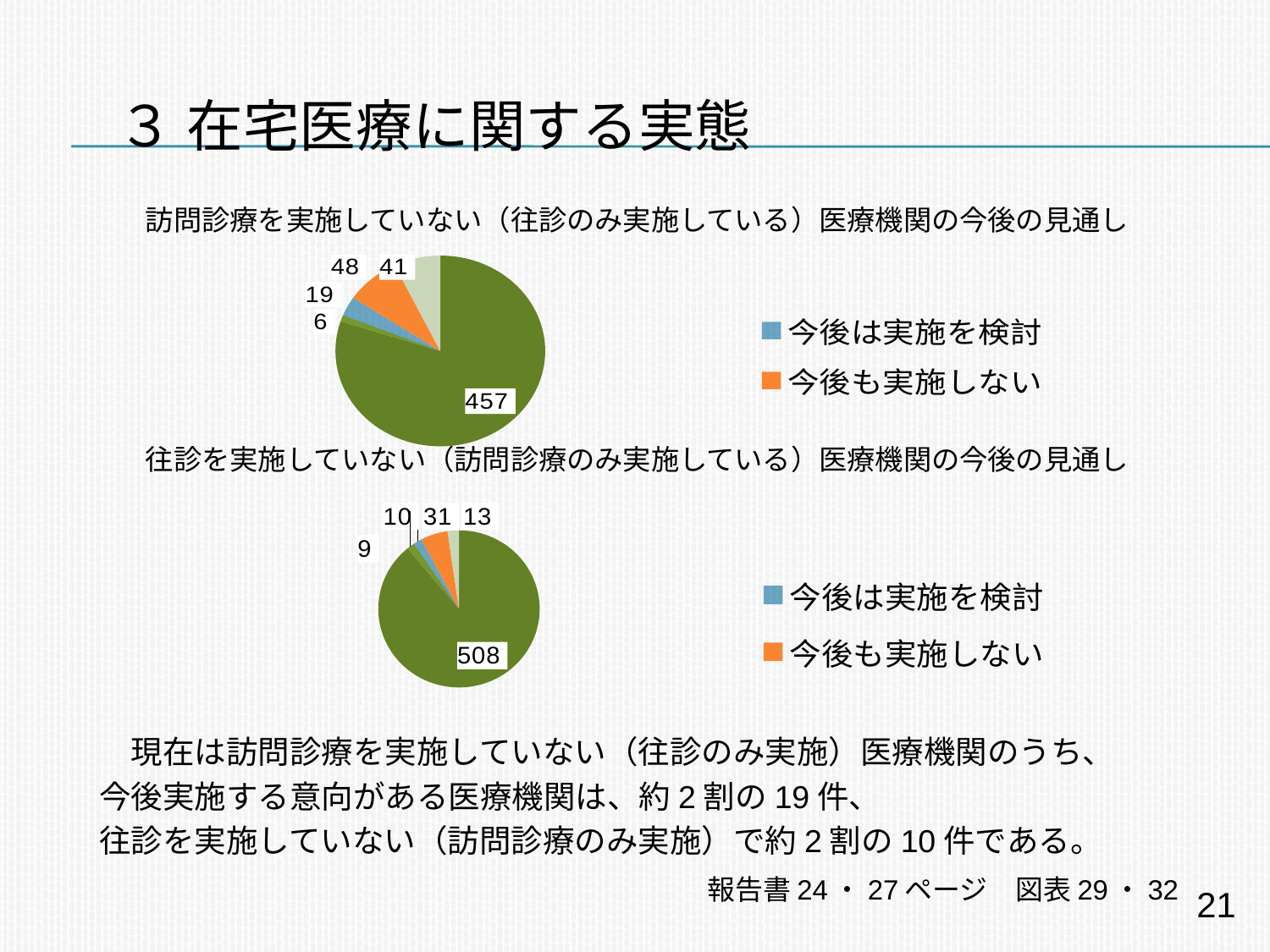

# ３ 在宅医療に関する実態
　訪問診療を実施していない（往診のみ実施している）医療機関の今後の見通し

[unsupported chart]

　往診を実施していない（訪問診療のみ実施している）医療機関の今後の見通し

[unsupported chart]

　　現在は訪問診療を実施していない（往診のみ実施）医療機関のうち、
　今後実施する意向がある医療機関は、約2割の19件、
　往診を実施していない（訪問診療のみ実施）で約2割の10件である。
報告書24・27ページ　図表29・32
21